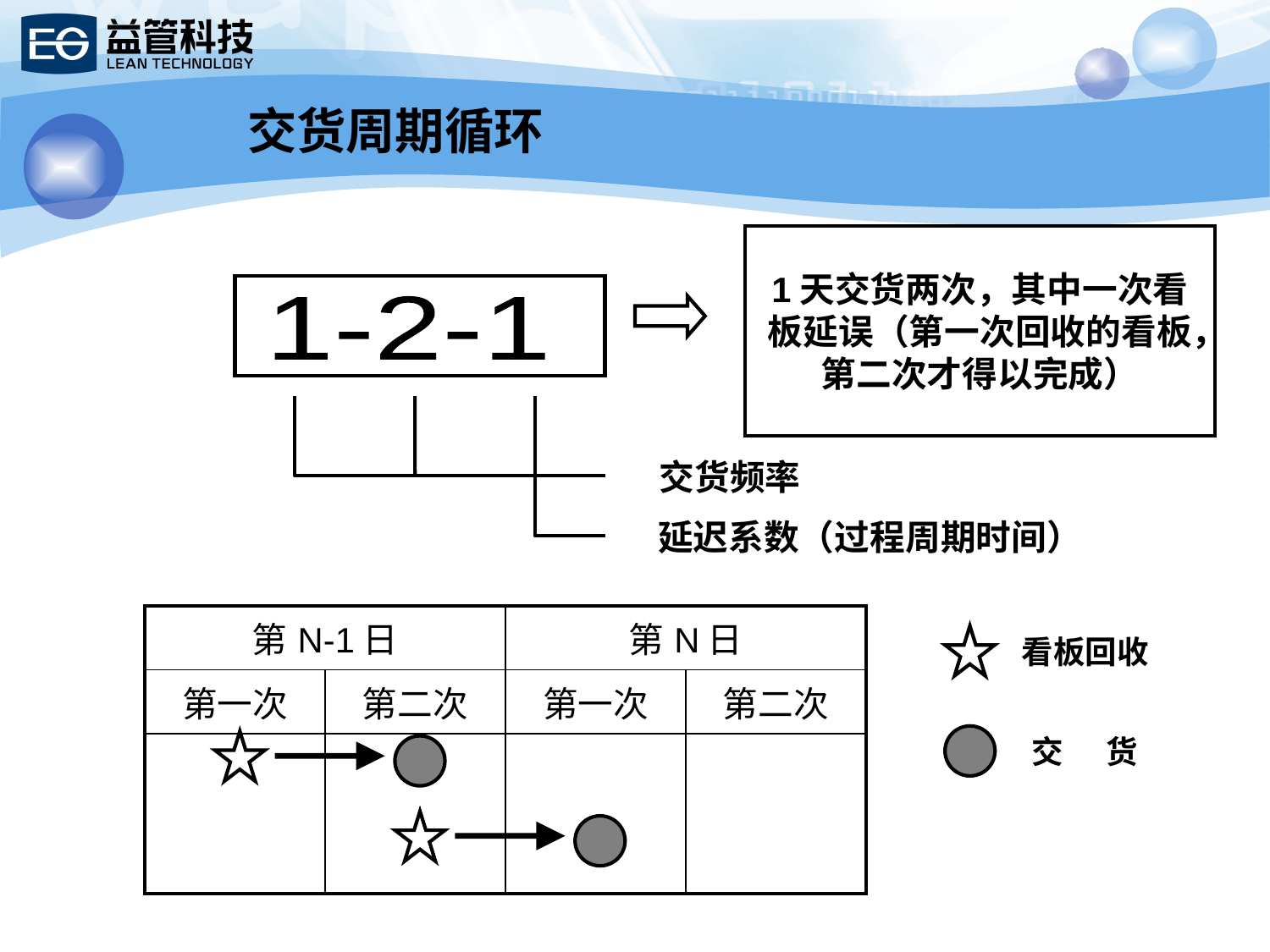

交货周期循环
1天交货两次，其中一次看板延误（第一次回收的看板，第二次才得以完成）

1-2-1

交货频率
延迟系数（过程周期时间）
| 第N-1日 |  | 第N日 |  |
| --- | --- | --- | --- |
| 第一次 | 第二次 | 第一次 | 第二次 |
|  |  |  |  |
看板回收

交      货